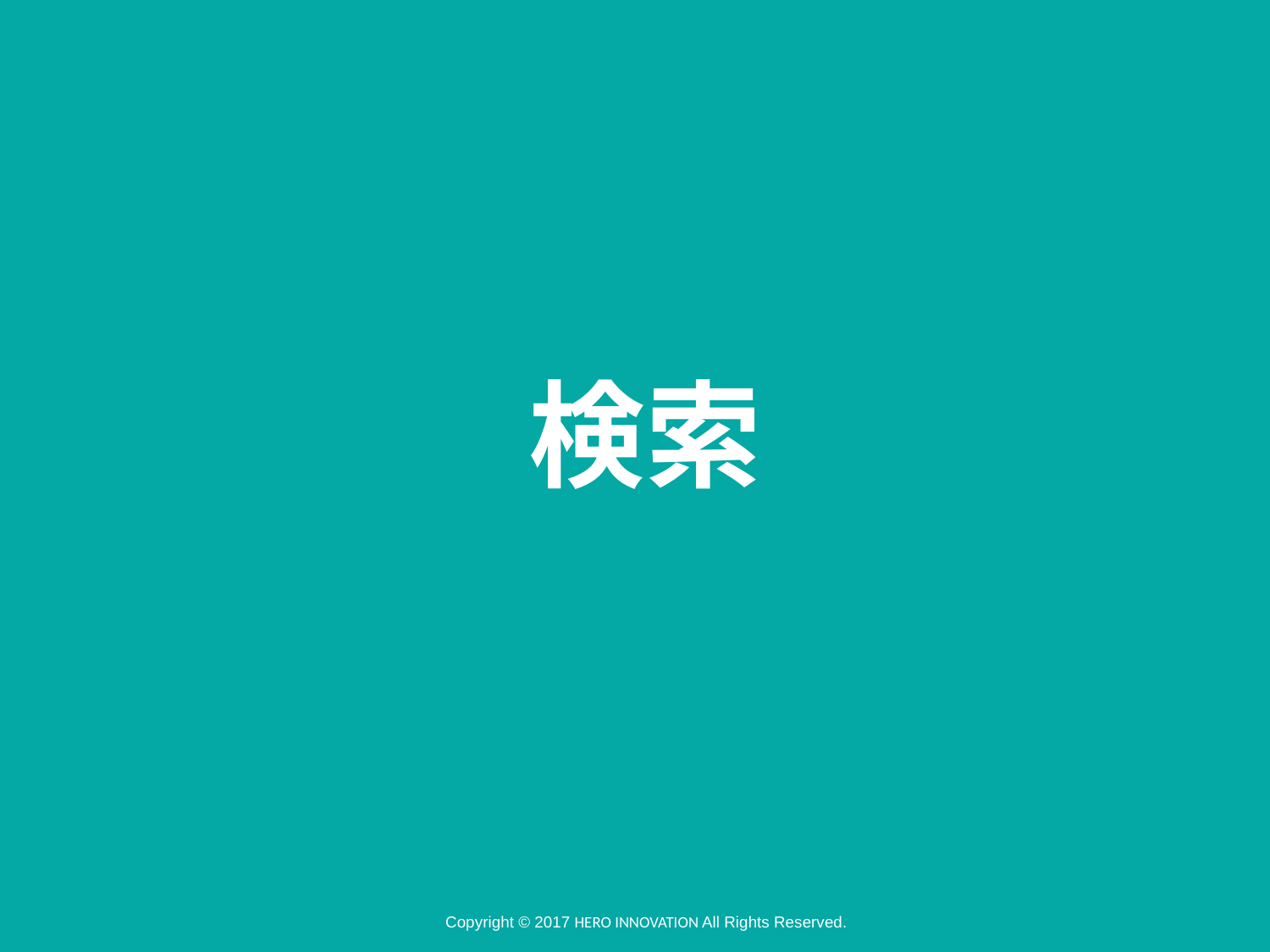

検索
Copyright © 2017 HERO INNOVATION All Rights Reserved.